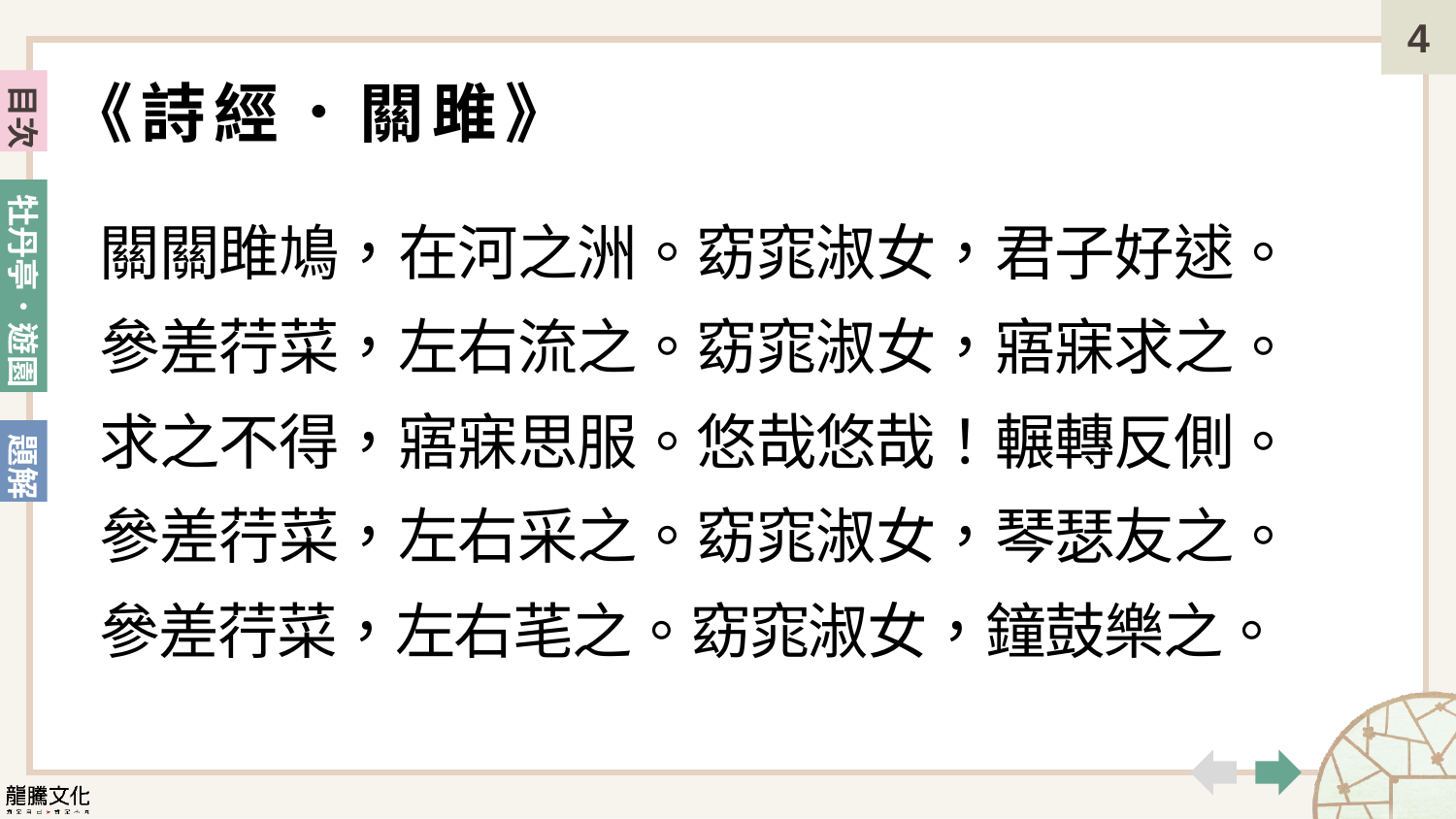

《詩經．關雎》
關關雎鳩，在河之洲。窈窕淑女，君子好逑。參差荇菜，左右流之。窈窕淑女，寤寐求之。求之不得，寤寐思服。悠哉悠哉！輾轉反側。參差荇菜，左右采之。窈窕淑女，琴瑟友之。參差荇菜，左右芼之。窈窕淑女，鐘鼓樂之。